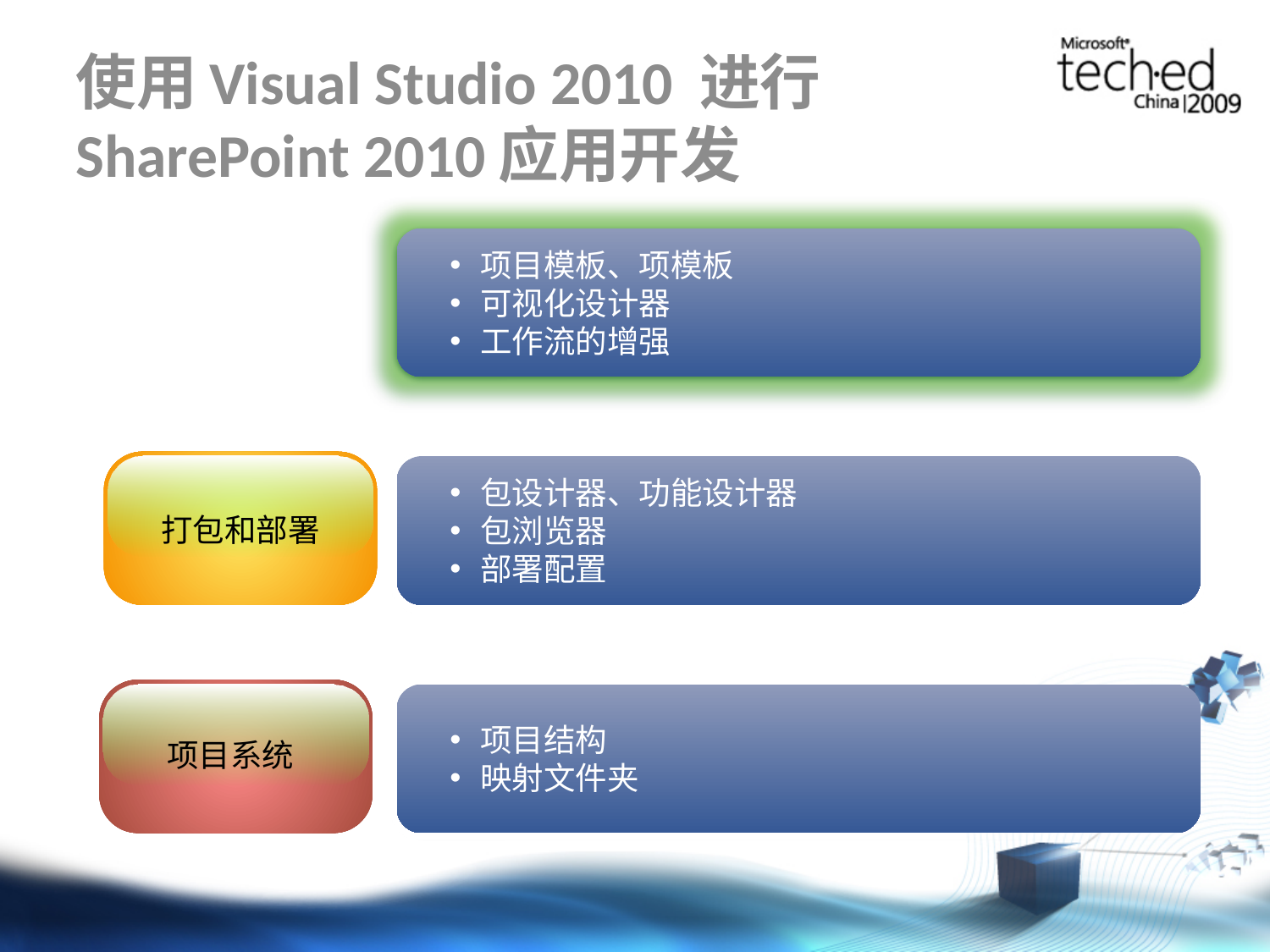

# 使用Visual Studio 2010 进行 SharePoint 2010应用开发

模板和设计器
项目模板、项模板
可视化设计器
工作流的增强

打包和部署
包设计器、功能设计器
包浏览器
部署配置

项目系统
项目结构
映射文件夹